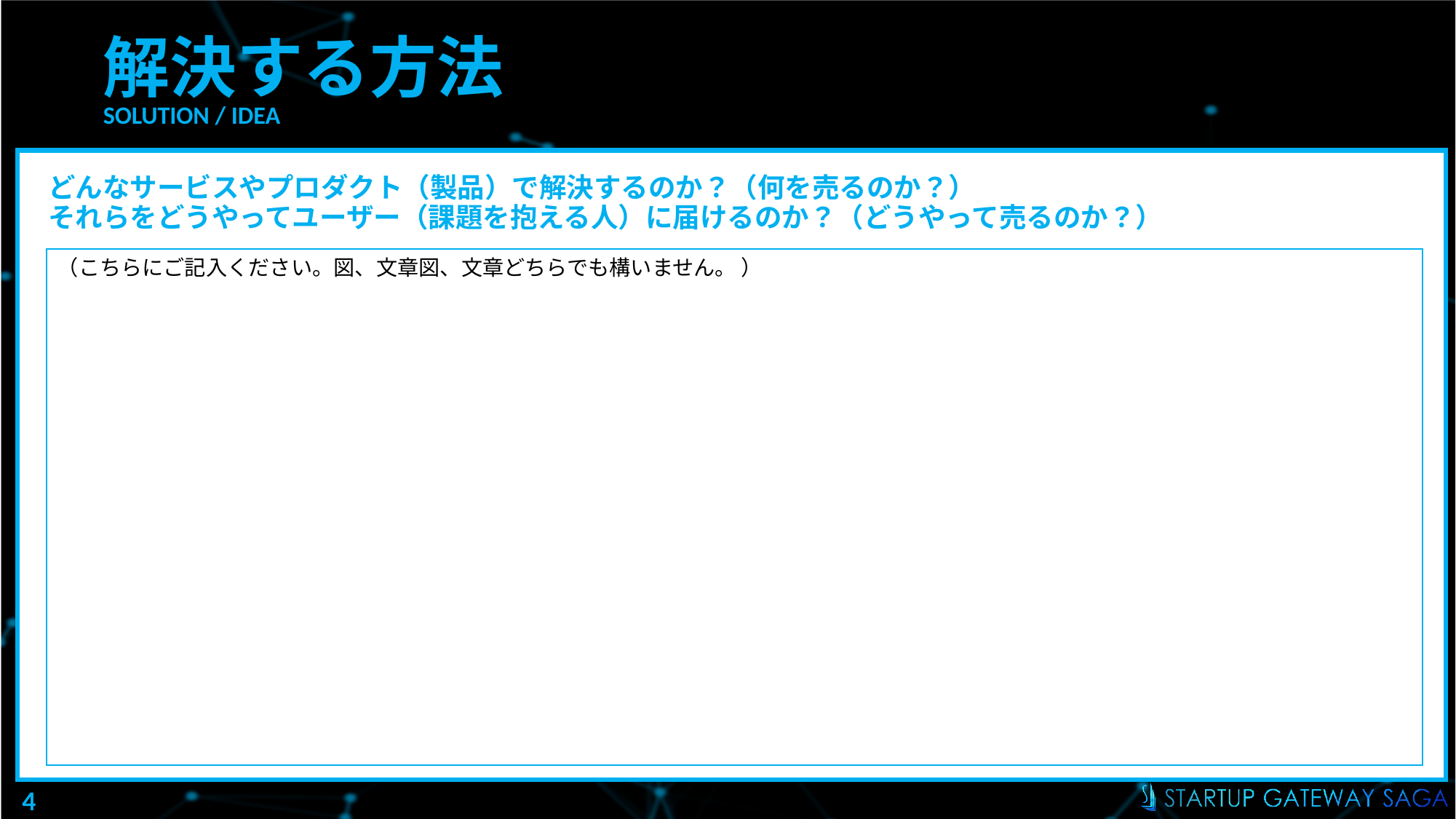

# 解決する方法
SOLUTION / IDEA

どんなサービスやプロダクト（製品）で解決するのか？（何を売るのか？）
それらをどうやってユーザー（課題を抱える人）に届けるのか？（どうやって売るのか？）
（こちらにご記入ください。図、文章図、文章どちらでも構いません。 ）

4